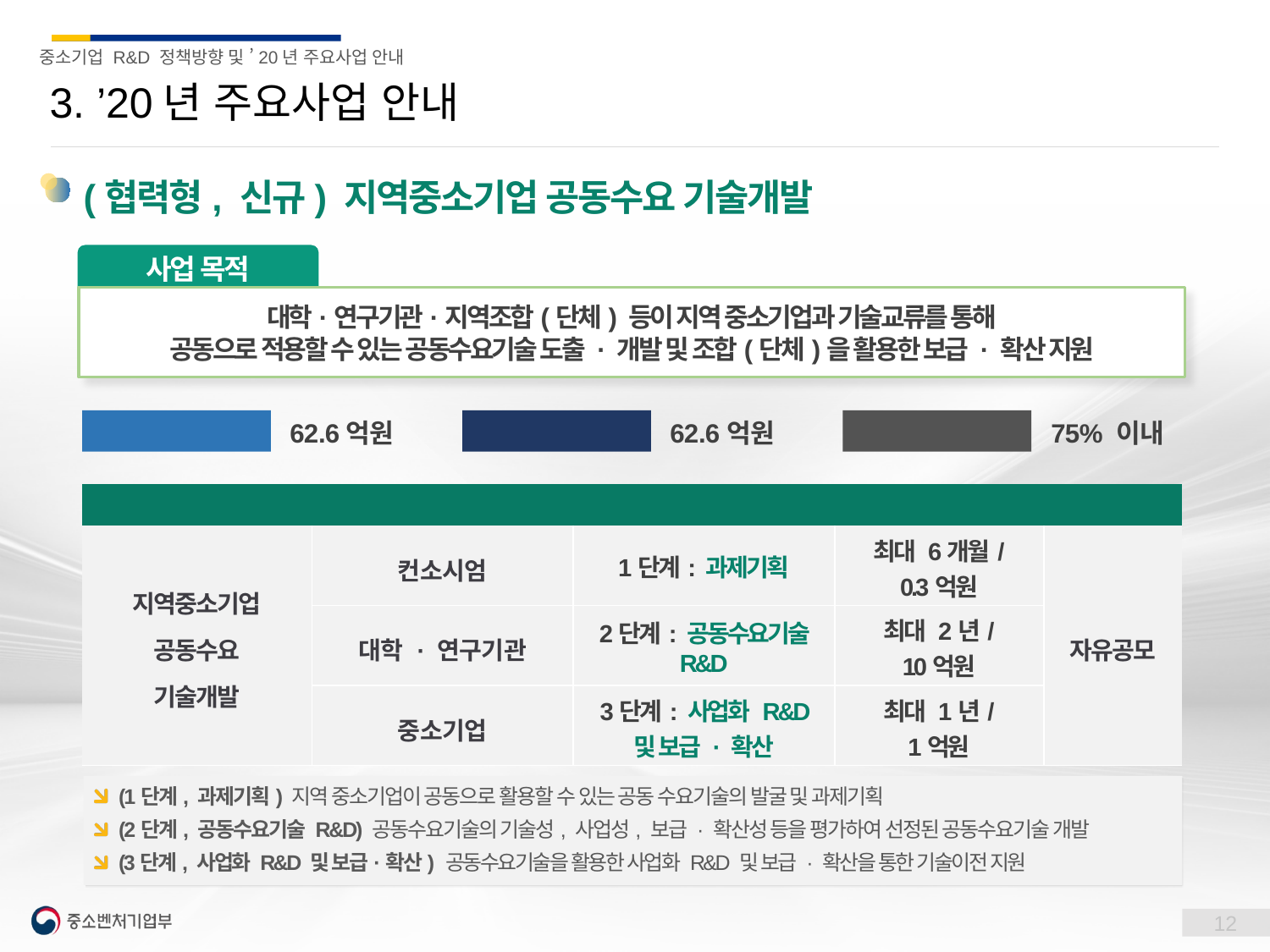

3. ’20년 주요사업 안내
(협력형, 신규) 지역중소기업 공동수요 기술개발

사업 목적
대학·연구기관·지역조합(단체) 등이 지역 중소기업과 기술교류를 통해
공동으로 적용할 수 있는 공동수요기술 도출 · 개발 및 조합(단체)을 활용한 보급 · 확산 지원
62.6억원
62.6억원
75% 이내
총 예산
20년 신규 예산
정부출연금
| 내역사업명 | 지원 대상 | 지원 내용 | 지원 한도 | 비 고 |
| --- | --- | --- | --- | --- |
| 지역중소기업 공동수요 기술개발 | 컨소시엄 | 1단계: 과제기획 | 최대 6개월/ 0.3억원 | 자유공모 |
|  | 대학 · 연구기관 | 2단계: 공동수요기술 R&D | 최대 2년/ 10억원 |  |
|  | 중소기업 | 3단계: 사업화 R&D 및 보급 · 확산 | 최대 1년/ 1억원 |  |
(1단계, 과제기획) 지역 중소기업이 공동으로 활용할 수 있는 공동 수요기술의 발굴 및 과제기획
(2단계, 공동수요기술 R&D) 공동수요기술의 기술성, 사업성, 보급 · 확산성 등을 평가하여 선정된 공동수요기술 개발
(3단계, 사업화 R&D 및 보급·확산) 공동수요기술을 활용한 사업화 R&D 및 보급 · 확산을 통한 기술이전 지원
12